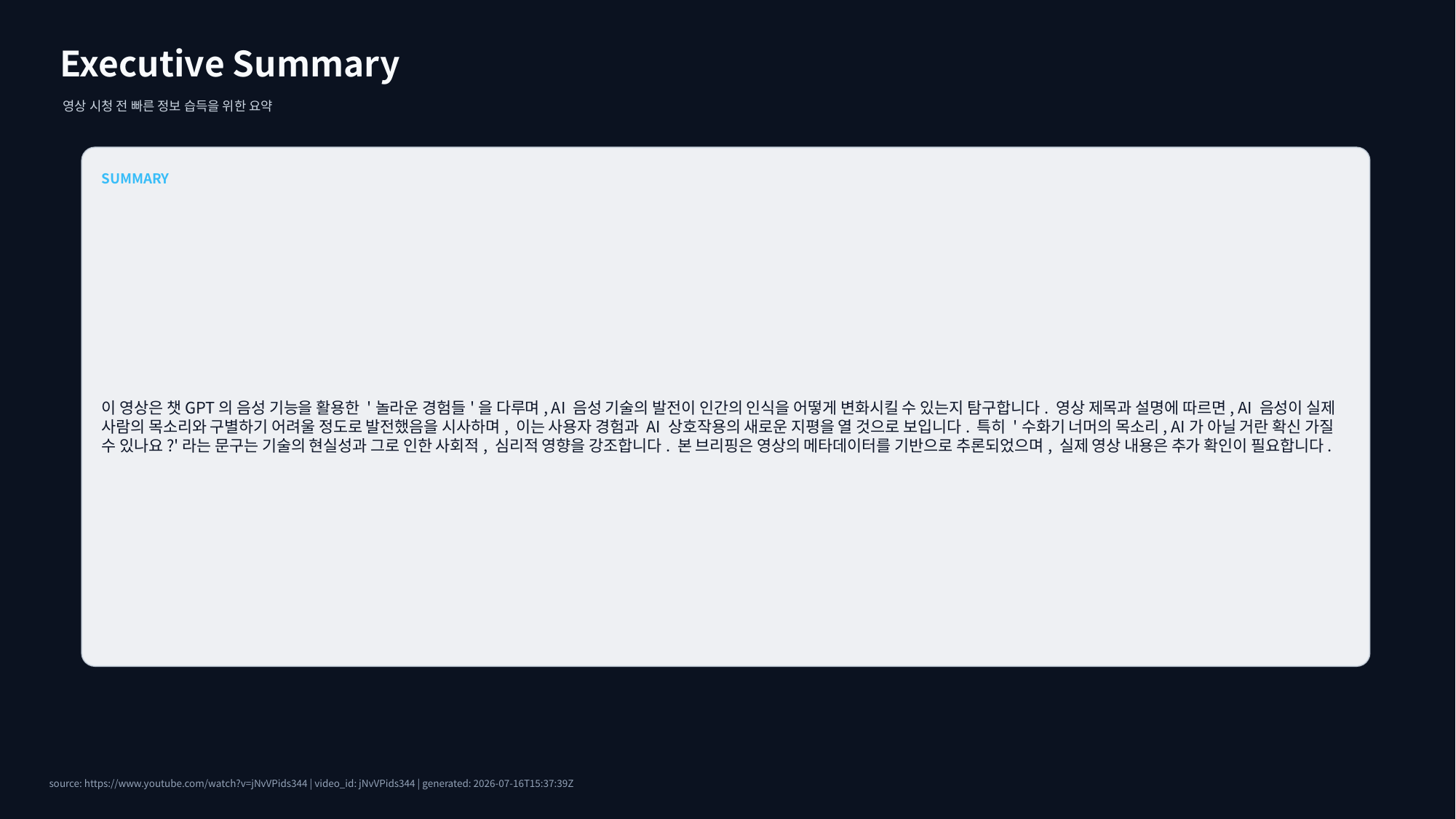

Executive Summary
영상 시청 전 빠른 정보 습득을 위한 요약

SUMMARY
이 영상은 챗GPT의 음성 기능을 활용한 '놀라운 경험들'을 다루며, AI 음성 기술의 발전이 인간의 인식을 어떻게 변화시킬 수 있는지 탐구합니다. 영상 제목과 설명에 따르면, AI 음성이 실제 사람의 목소리와 구별하기 어려울 정도로 발전했음을 시사하며, 이는 사용자 경험과 AI 상호작용의 새로운 지평을 열 것으로 보입니다. 특히 '수화기 너머의 목소리, AI가 아닐 거란 확신 가질 수 있나요?'라는 문구는 기술의 현실성과 그로 인한 사회적, 심리적 영향을 강조합니다. 본 브리핑은 영상의 메타데이터를 기반으로 추론되었으며, 실제 영상 내용은 추가 확인이 필요합니다.
source: https://www.youtube.com/watch?v=jNvVPids344 | video_id: jNvVPids344 | generated: 2026-07-16T15:37:39Z